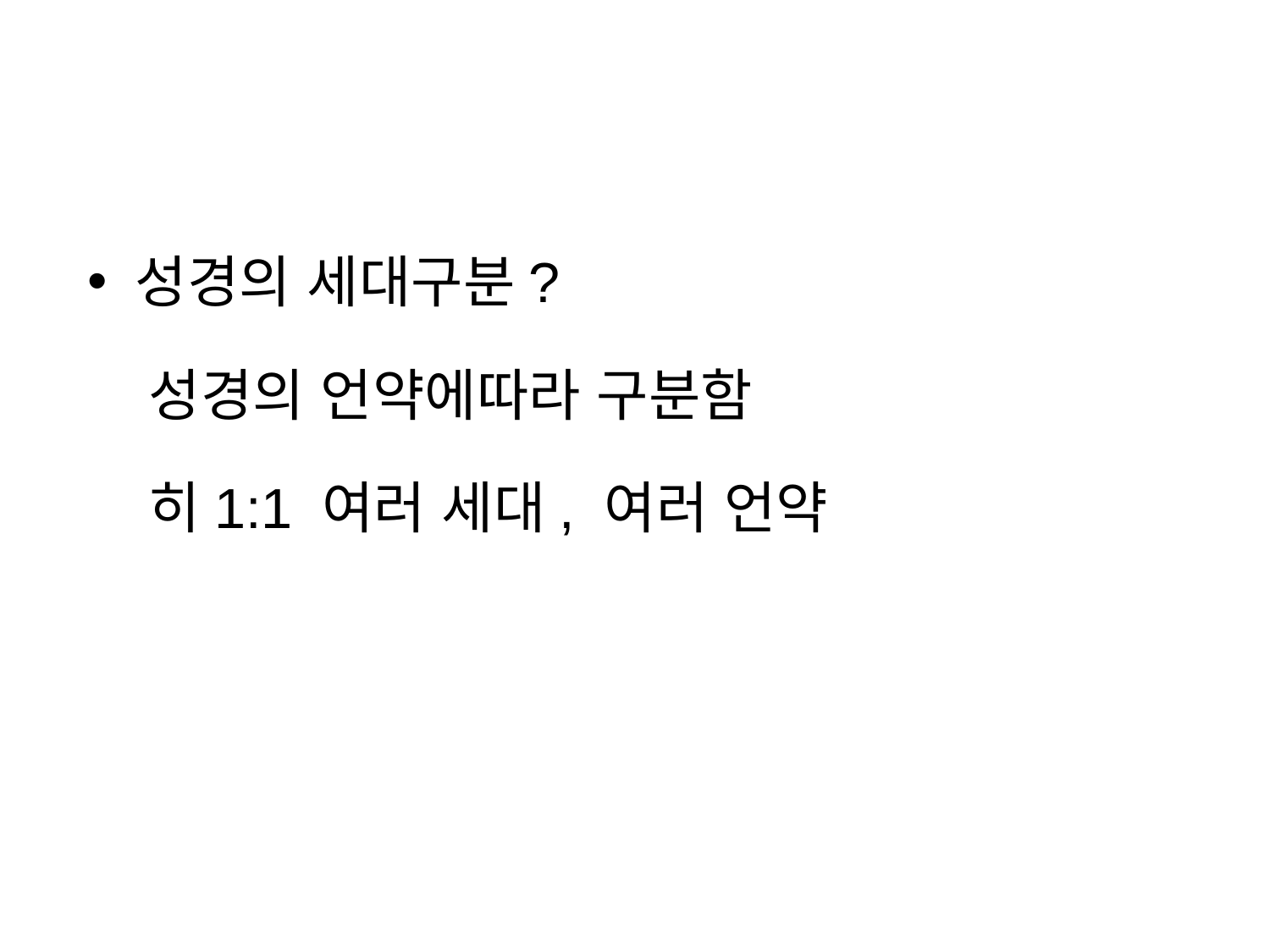

성경의 세대구분?
   성경의 언약에따라 구분함
   히1:1 여러 세대, 여러 언약